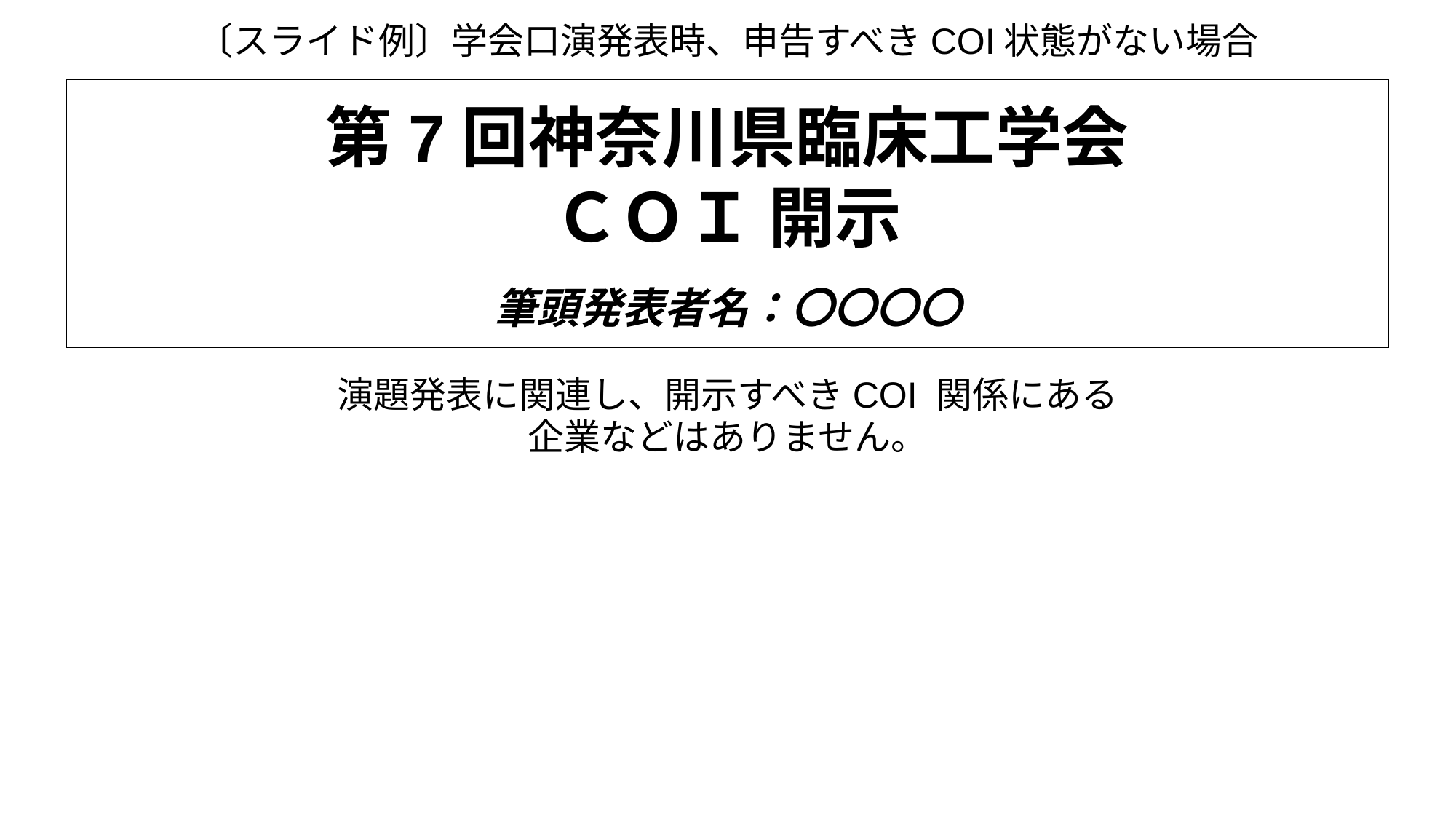

〔スライド例〕学会口演発表時、申告すべきCOI状態がない場合
# 第7回神奈川県臨床工学会 ＣＯＩ 開示 　 筆頭発表者名：〇〇〇〇
演題発表に関連し、開示すべきCOI 関係にある
企業などはありません。